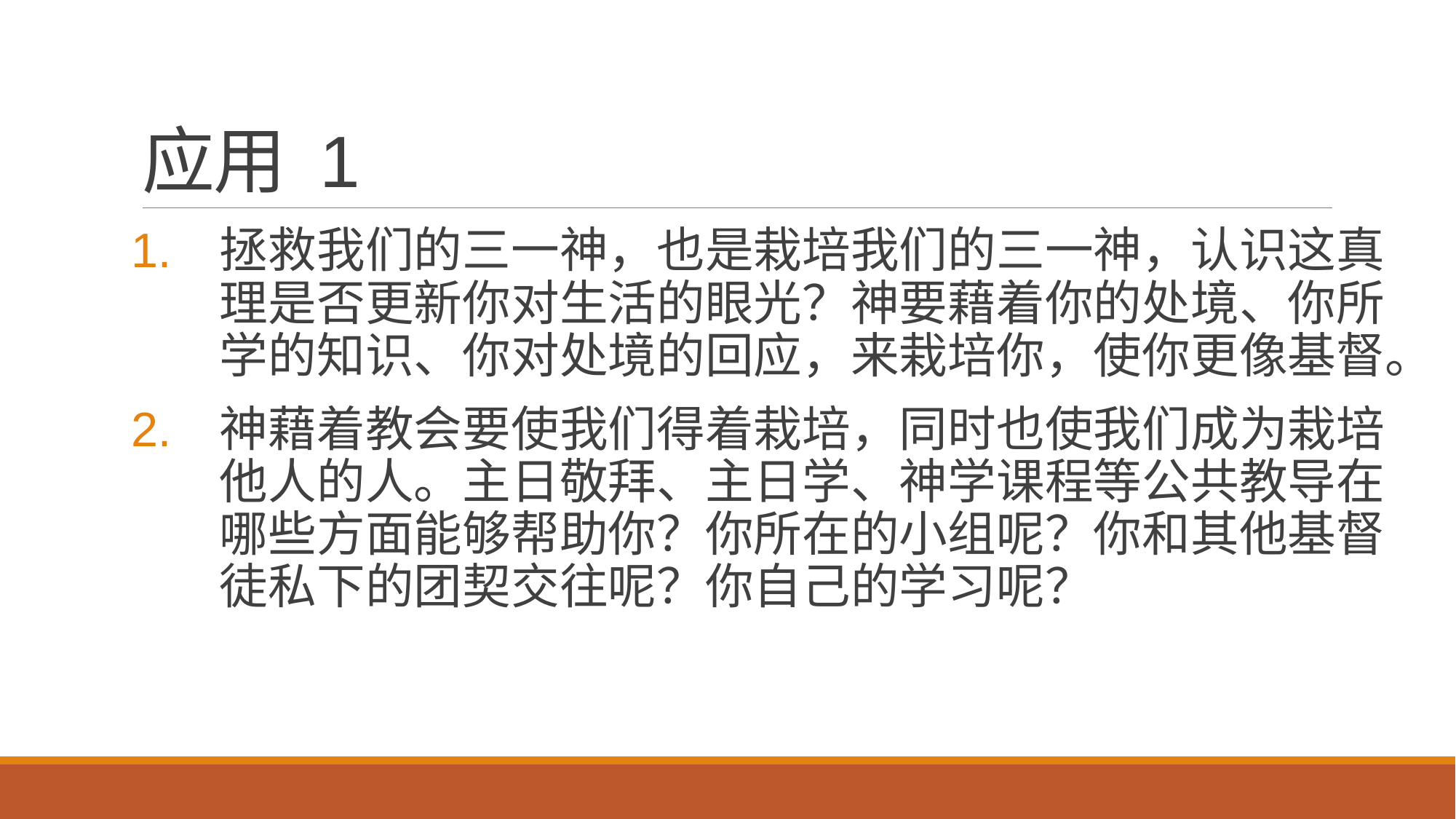

# 应用 1
拯救我们的三一神，也是栽培我们的三一神，认识这真理是否更新你对生活的眼光？神要藉着你的处境、你所学的知识、你对处境的回应，来栽培你，使你更像基督。
神藉着教会要使我们得着栽培，同时也使我们成为栽培他人的人。主日敬拜、主日学、神学课程等公共教导在哪些方面能够帮助你？你所在的小组呢？你和其他基督徒私下的团契交往呢？你自己的学习呢？